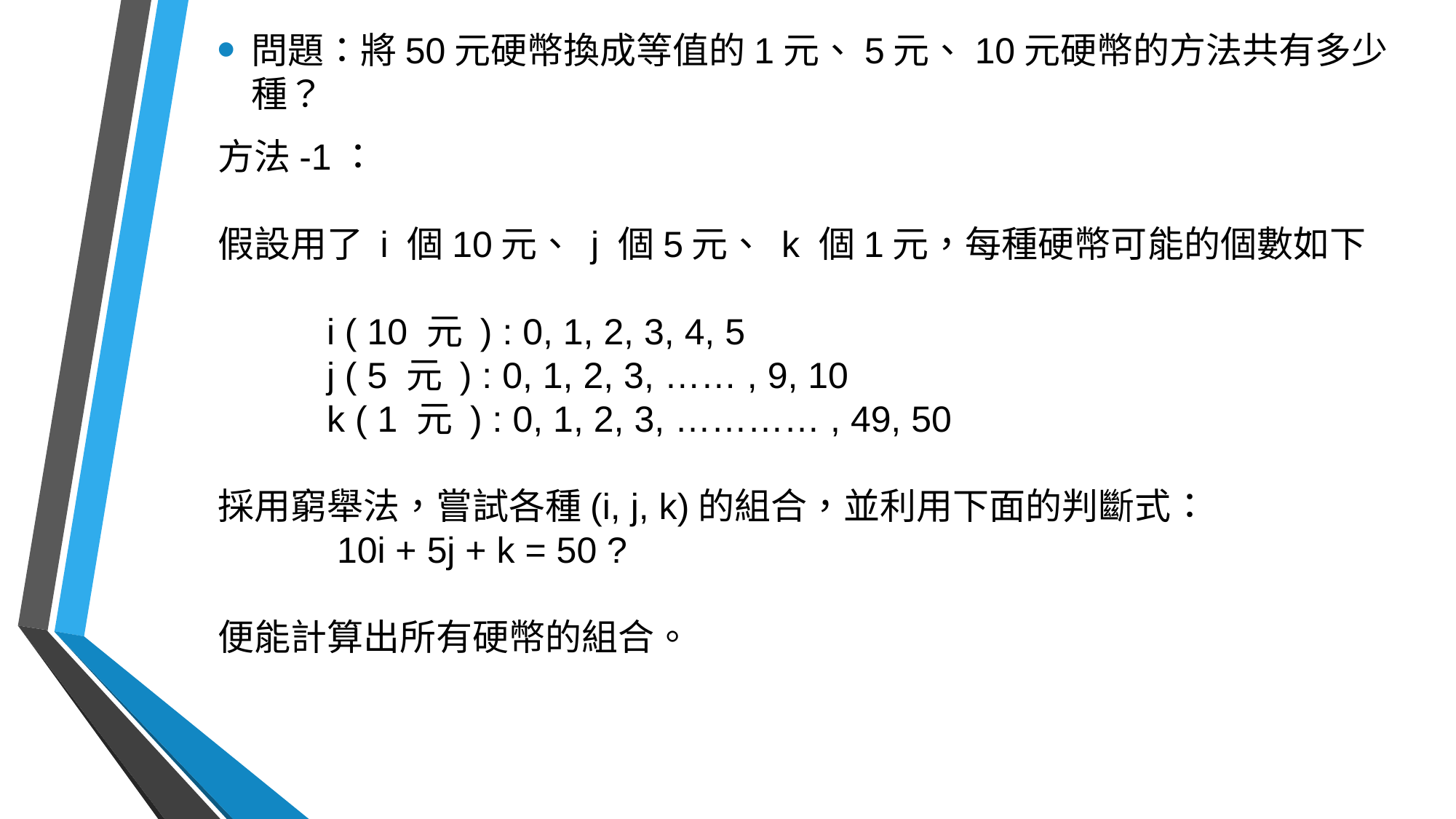

問題：將50元硬幣換成等值的1元、5元、10元硬幣的方法共有多少種？
方法-1：

假設用了 i 個10元、 j 個5元、 k 個1元，每種硬幣可能的個數如下

	i ( 10 元 ) : 0, 1, 2, 3, 4, 5
	j ( 5 元 ) : 0, 1, 2, 3, …… , 9, 10
	k ( 1 元 ) : 0, 1, 2, 3, ………… , 49, 50

採用窮舉法，嘗試各種(i, j, k)的組合，並利用下面的判斷式：
	 10i + 5j + k = 50 ?

便能計算出所有硬幣的組合。